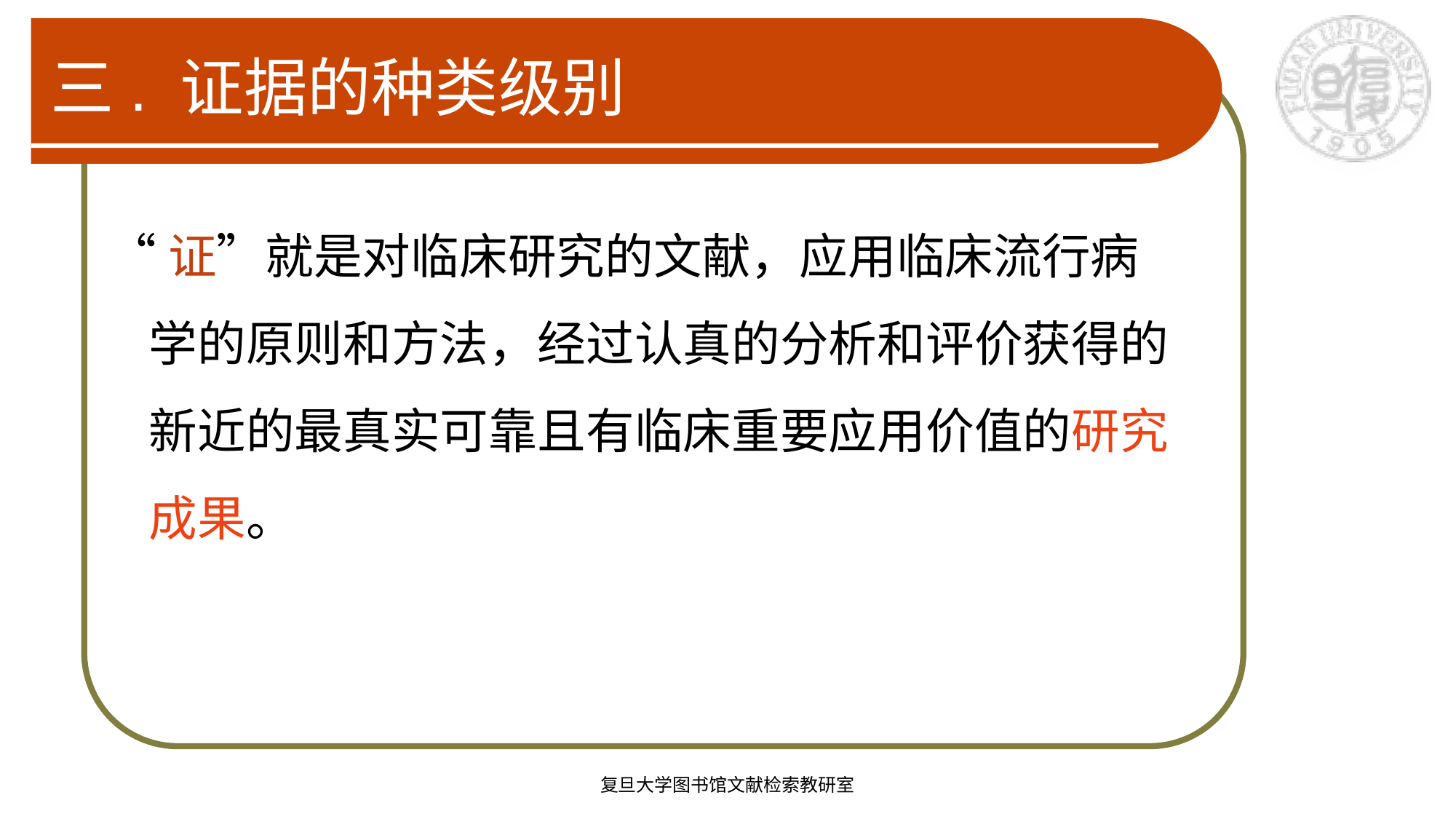

# 三. 证据的种类级别
“证”就是对临床研究的文献，应用临床流行病学的原则和方法，经过认真的分析和评价获得的新近的最真实可靠且有临床重要应用价值的研究成果。

复旦大学图书馆文献检索教研室
21